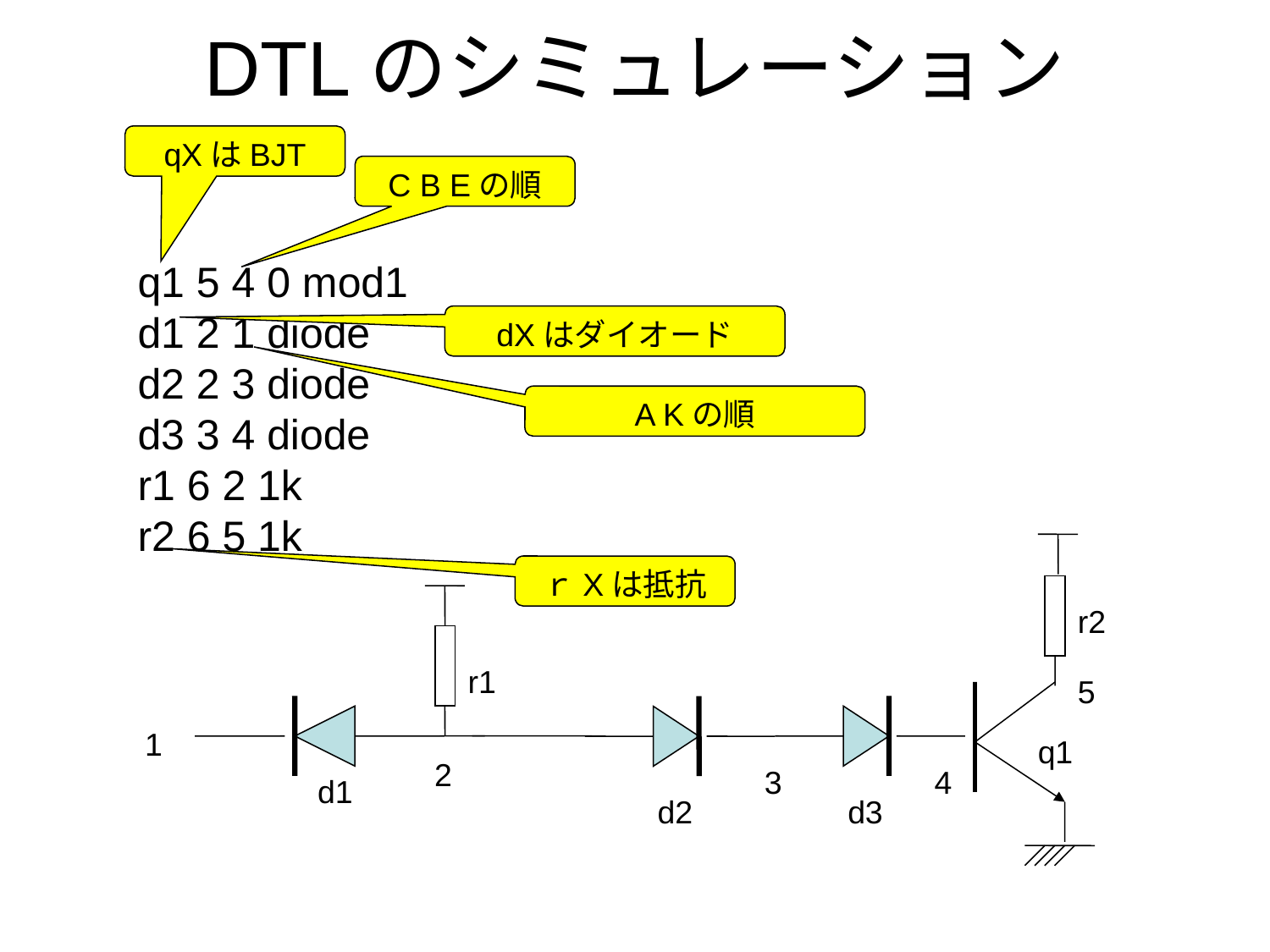

# DTLのシミュレーション
qXはBJT
C B Eの順

q1 5 4 0 mod1
d1 2 1 diode
d2 2 3 diode
d3 3 4 diode
r1 6 2 1k
r2 6 5 1k
dXはダイオード
A Kの順

ｒXは抵抗

r2

r1

5

1
q1

2
3
4
d1
d2
d3